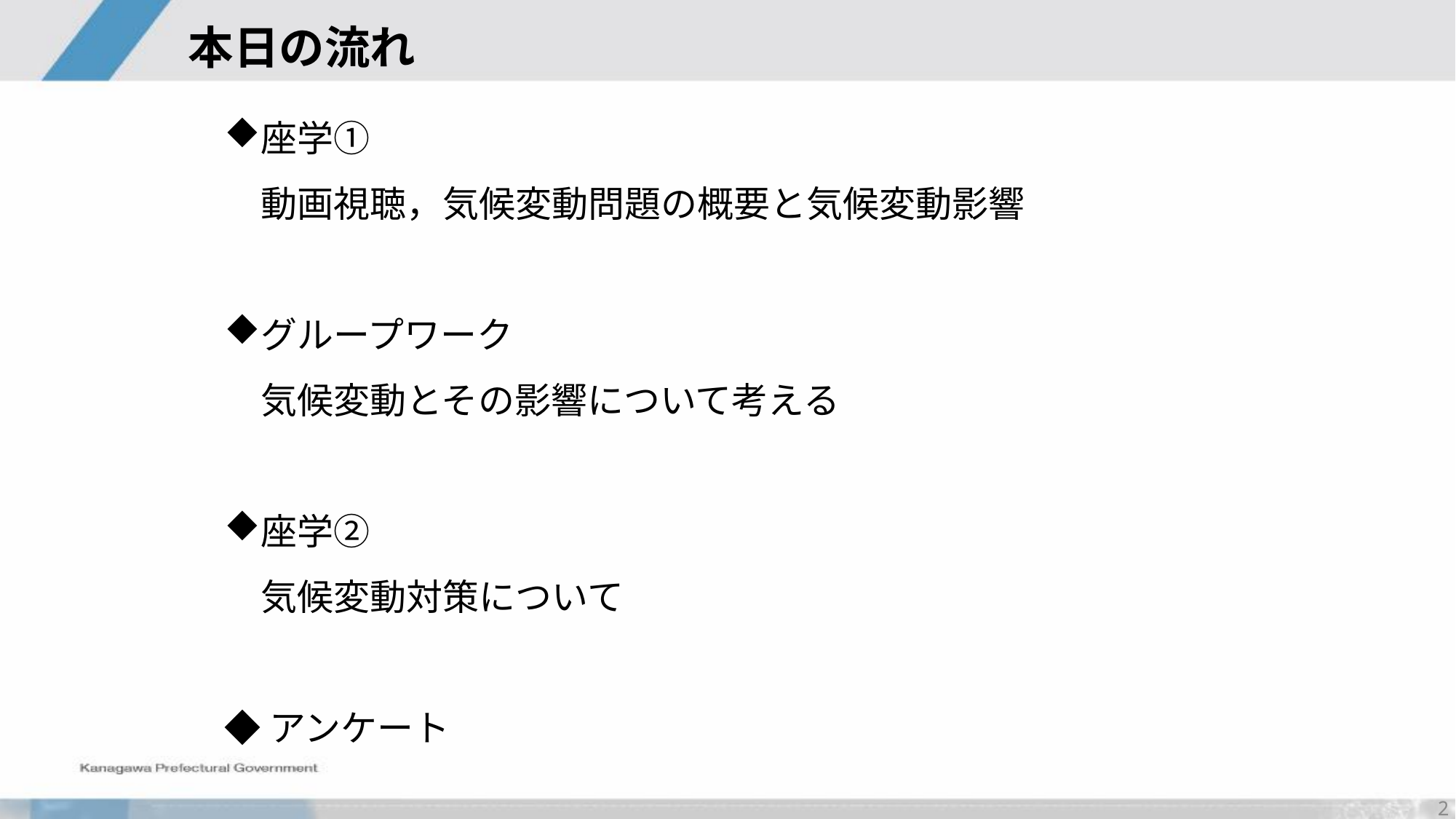

# 本日の流れ
座学①
　動画視聴，気候変動問題の概要と気候変動影響

グループワーク
　気候変動とその影響について考える

座学②
　気候変動対策について

◆アンケート
2